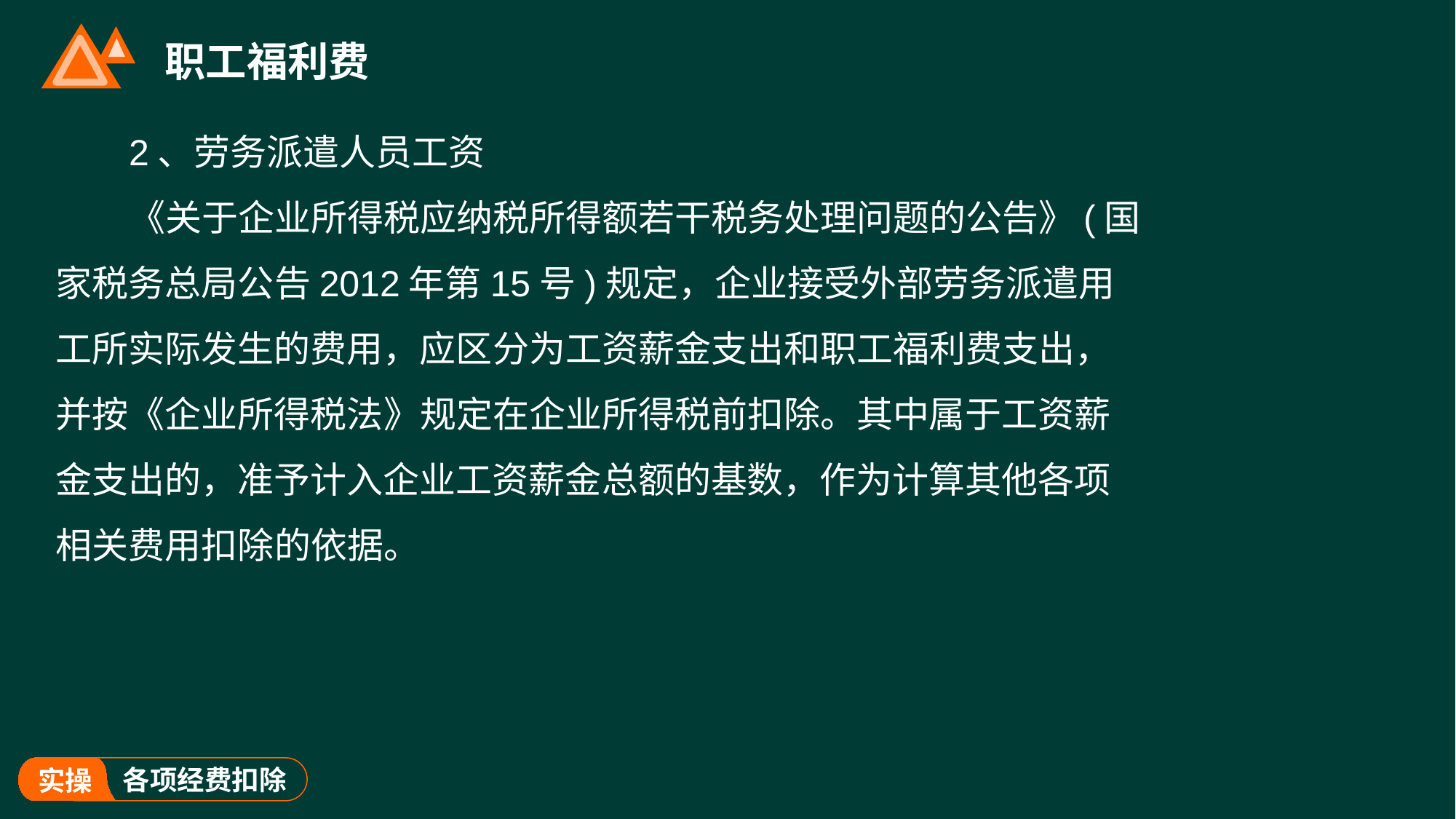

# 职工福利费
2、劳务派遣人员工资
《关于企业所得税应纳税所得额若干税务处理问题的公告》(国家税务总局公告2012年第15号)规定，企业接受外部劳务派遣用工所实际发生的费用，应区分为工资薪金支出和职工福利费支出，并按《企业所得税法》规定在企业所得税前扣除。其中属于工资薪金支出的，准予计入企业工资薪金总额的基数，作为计算其他各项相关费用扣除的依据。